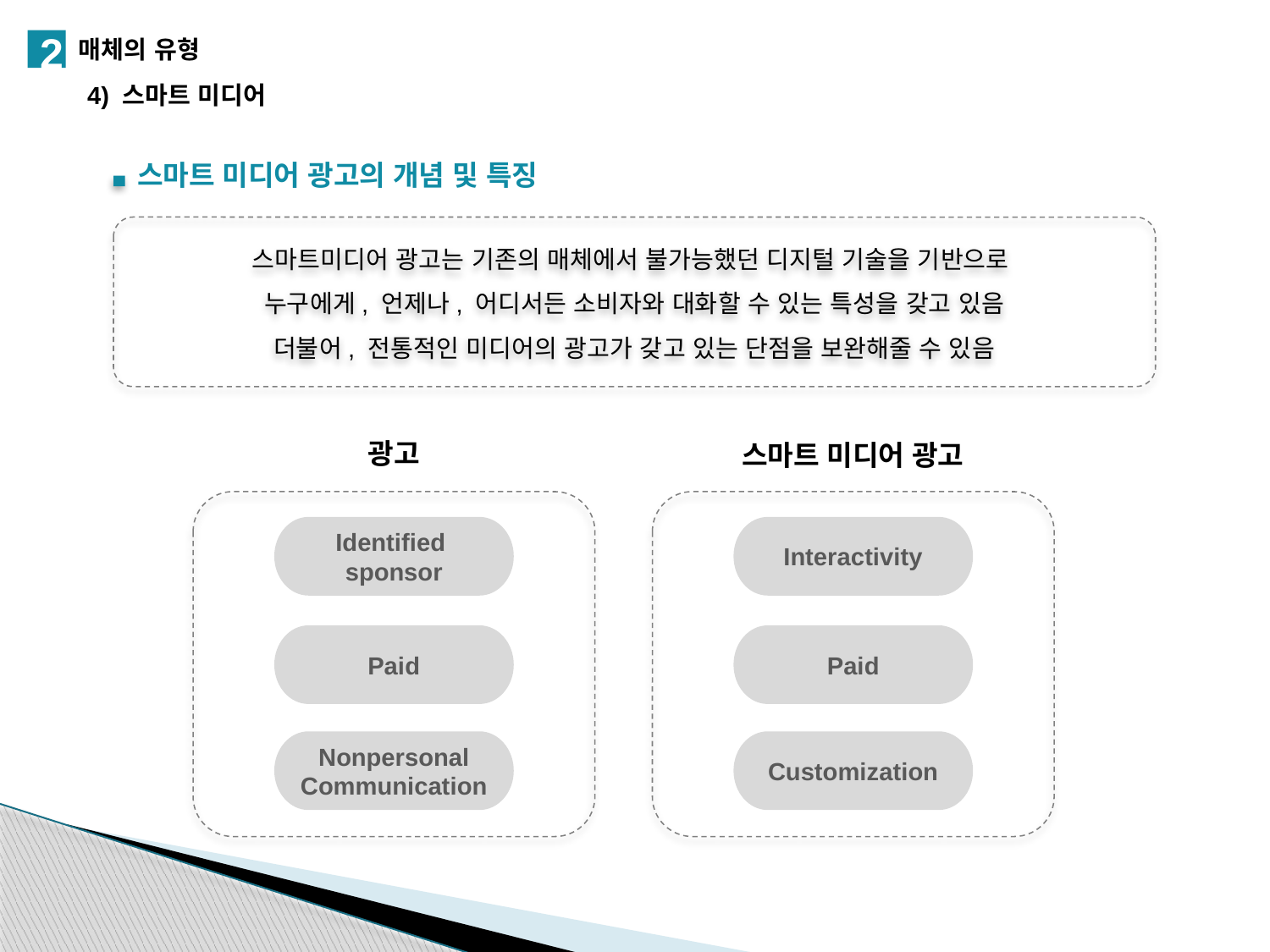

2
매체의 유형

4) 스마트 미디어
스마트 미디어 광고의 개념 및 특징

스마트미디어 광고는 기존의 매체에서 불가능했던 디지털 기술을 기반으로
누구에게, 언제나, 어디서든 소비자와 대화할 수 있는 특성을 갖고 있음
더불어, 전통적인 미디어의 광고가 갖고 있는 단점을 보완해줄 수 있음
광고
스마트 미디어 광고

Identified
sponsor
Interactivity
Paid
Paid
Nonpersonal
Communication
Customization